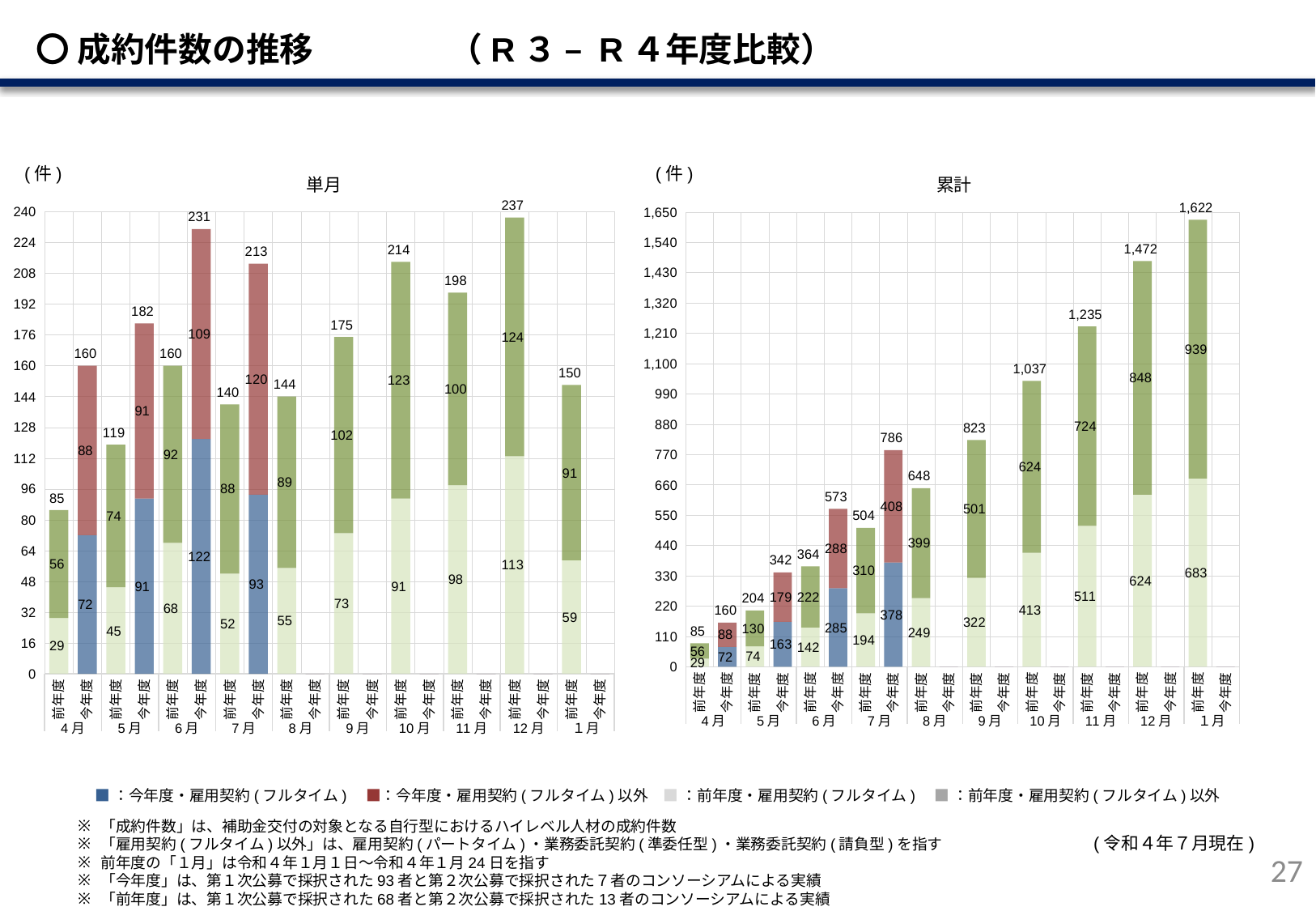

〇 成約件数の推移　　　　（R３ – R４年度比較）
(件)
(件)
単月
累計

### Chart

| Category | 雇用契約(フルタイム) | 雇用契約(フルタイム)以外 | 合計 |
|---|---|---|---|
| 前年度 | 29.0 | 56.0 | 85.0 |
| 今年度 | 72.0 | 88.0 | 160.0 |
| 前年度 | 45.0 | 74.0 | 119.0 |
| 今年度 | 91.0 | 91.0 | 182.0 |
| 前年度 | 68.0 | 92.0 | 160.0 |
| 今年度 | 122.0 | 109.0 | 231.0 |
| 前年度 | 52.0 | 88.0 | 140.0 |
| 今年度 | 93.0 | 120.0 | 213.0 |
| 前年度 | 55.0 | 89.0 | 144.0 |
| 今年度 | 0.0 | 0.0 | 0.0 |
| 前年度 | 73.0 | 102.0 | 175.0 |
| 今年度 | 0.0 | 0.0 | 0.0 |
| 前年度 | 91.0 | 123.0 | 214.0 |
| 今年度 | 0.0 | 0.0 | 0.0 |
| 前年度 | 98.0 | 100.0 | 198.0 |
| 今年度 | 0.0 | 0.0 | 0.0 |
| 前年度 | 113.0 | 124.0 | 237.0 |
| 今年度 | 0.0 | 0.0 | 0.0 |
| 前年度 | 59.0 | 91.0 | 150.0 |
| 今年度 | 0.0 | 0.0 | 0.0 |

### Chart

| Category | 雇用契約(フルタイム) | 雇用契約(フルタイム)以外 | 合計 |
|---|---|---|---|
| 前年度 | 29.0 | 56.0 | 85.0 |
| 今年度 | 72.0 | 88.0 | 160.0 |
| 前年度 | 74.0 | 130.0 | 204.0 |
| 今年度 | 163.0 | 179.0 | 342.0 |
| 前年度 | 142.0 | 222.0 | 364.0 |
| 今年度 | 285.0 | 288.0 | 573.0 |
| 前年度 | 194.0 | 310.0 | 504.0 |
| 今年度 | 378.0 | 408.0 | 786.0 |
| 前年度 | 249.0 | 399.0 | 648.0 |
| 今年度 | 0.0 | 0.0 | 0.0 |
| 前年度 | 322.0 | 501.0 | 823.0 |
| 今年度 | 0.0 | 0.0 | 0.0 |
| 前年度 | 413.0 | 624.0 | 1037.0 |
| 今年度 | 0.0 | 0.0 | 0.0 |
| 前年度 | 511.0 | 724.0 | 1235.0 |
| 今年度 | 0.0 | 0.0 | 0.0 |
| 前年度 | 624.0 | 848.0 | 1472.0 |
| 今年度 | 0.0 | 0.0 | 0.0 |
| 前年度 | 683.0 | 939.0 | 1622.0 |
| 今年度 | 0.0 | 0.0 | 0.0 |
■：今年度・雇用契約(フルタイム)　■：今年度・雇用契約(フルタイム)以外　■ ：前年度・雇用契約(フルタイム)　■ ：前年度・雇用契約(フルタイム)以外
(令和４年７月現在)
「成約件数」は、補助金交付の対象となる自行型におけるハイレベル人材の成約件数
「雇用契約(フルタイム)以外」は、雇用契約(パートタイム)・業務委託契約(準委任型)・業務委託契約(請負型)を指す
前年度の「１月」は令和４年１月１日～令和４年１月24日を指す
「今年度」は、第１次公募で採択された93者と第２次公募で採択された７者のコンソーシアムによる実績
「前年度」は、第１次公募で採択された68者と第２次公募で採択された13者のコンソーシアムによる実績
27